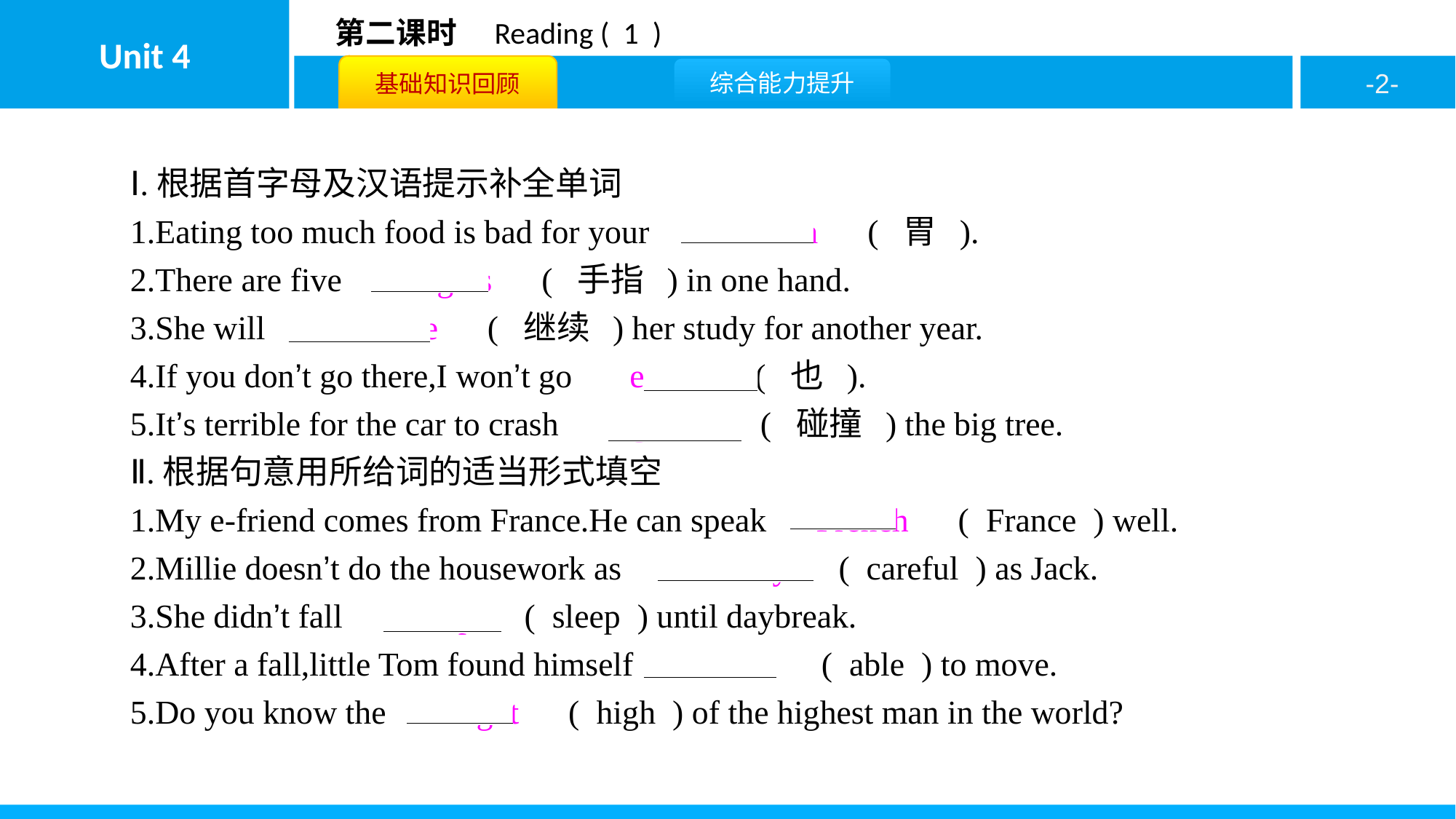

Ⅰ.根据首字母及汉语提示补全单词
1.Eating too much food is bad for your 　stomach　(  胃  ).
2.There are five 　fingers　(  手指  ) in one hand.
3.She will 　continue　(  继续  ) her study for another year.
4.If you don’t go there,I won’t go 　either　(  也  ).
5.It’s terrible for the car to crash 　against　(  碰撞  ) the big tree.
Ⅱ.根据句意用所给词的适当形式填空
1.My e-friend comes from France.He can speak　French　(  France  ) well.
2.Millie doesn’t do the housework as　carefully　(  careful  ) as Jack.
3.She didn’t fall　asleep　(  sleep  ) until daybreak.
4.After a fall,little Tom found himself　unable　(  able  ) to move.
5.Do you know the　height　(  high  ) of the highest man in the world?